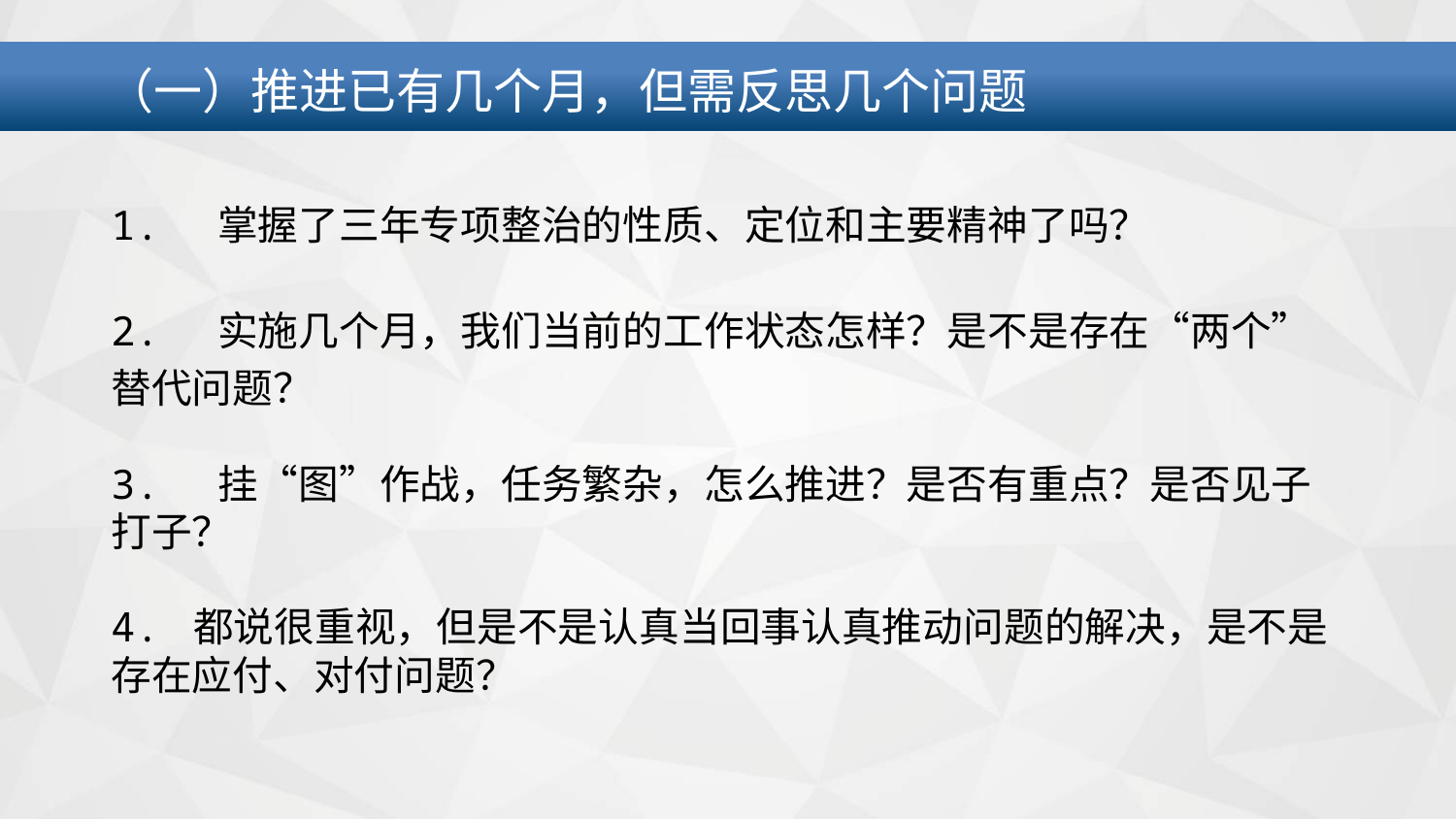

（一）推进已有几个月，但需反思几个问题
1.  掌握了三年专项整治的性质、定位和主要精神了吗？

2.  实施几个月，我们当前的工作状态怎样？是不是存在“两个”替代问题？

3.  挂“图”作战，任务繁杂，怎么推进？是否有重点？是否见子打子？

4. 都说很重视，但是不是认真当回事认真推动问题的解决，是不是存在应付、对付问题？